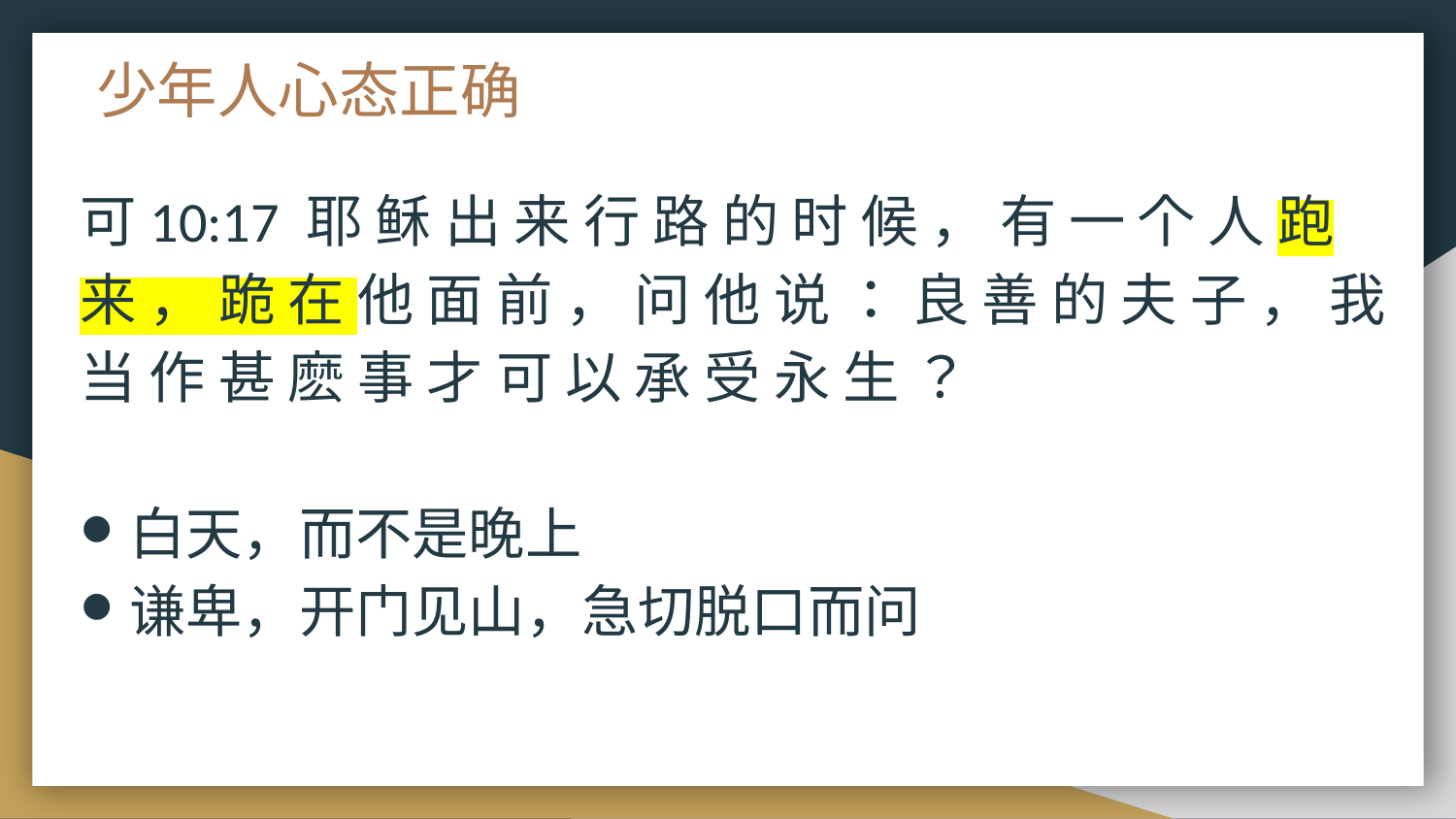

# 少年人心态正确
可10:17 耶 稣 出 来 行 路 的 时 候 ， 有 一 个 人 跑 来 ， 跪 在 他 面 前 ， 问 他 说 ： 良 善 的 夫 子 ， 我 当 作 甚 麽 事 才 可 以 承 受 永 生 ？

白天，而不是晚上
谦卑，开门见山，急切脱口而问